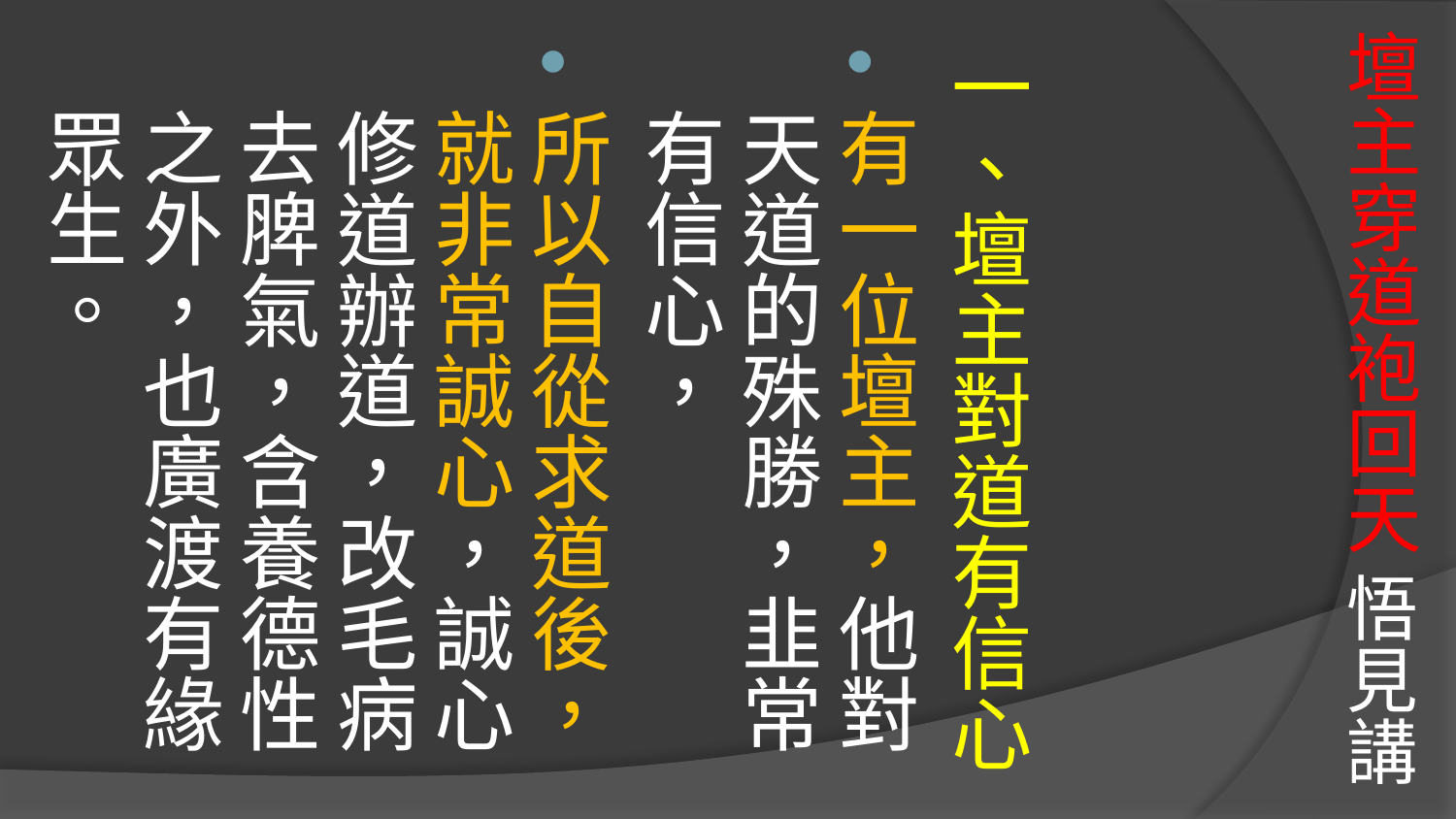

# 壇主穿道袍回天 悟見講
一、壇主對道有信心
有一位壇主，他對天道的殊勝，韭常有信心，
所以自從求道後，就非常誠心，誠心修道辦道，改毛病去脾氣，含養德性之外，也廣渡有緣眾生。